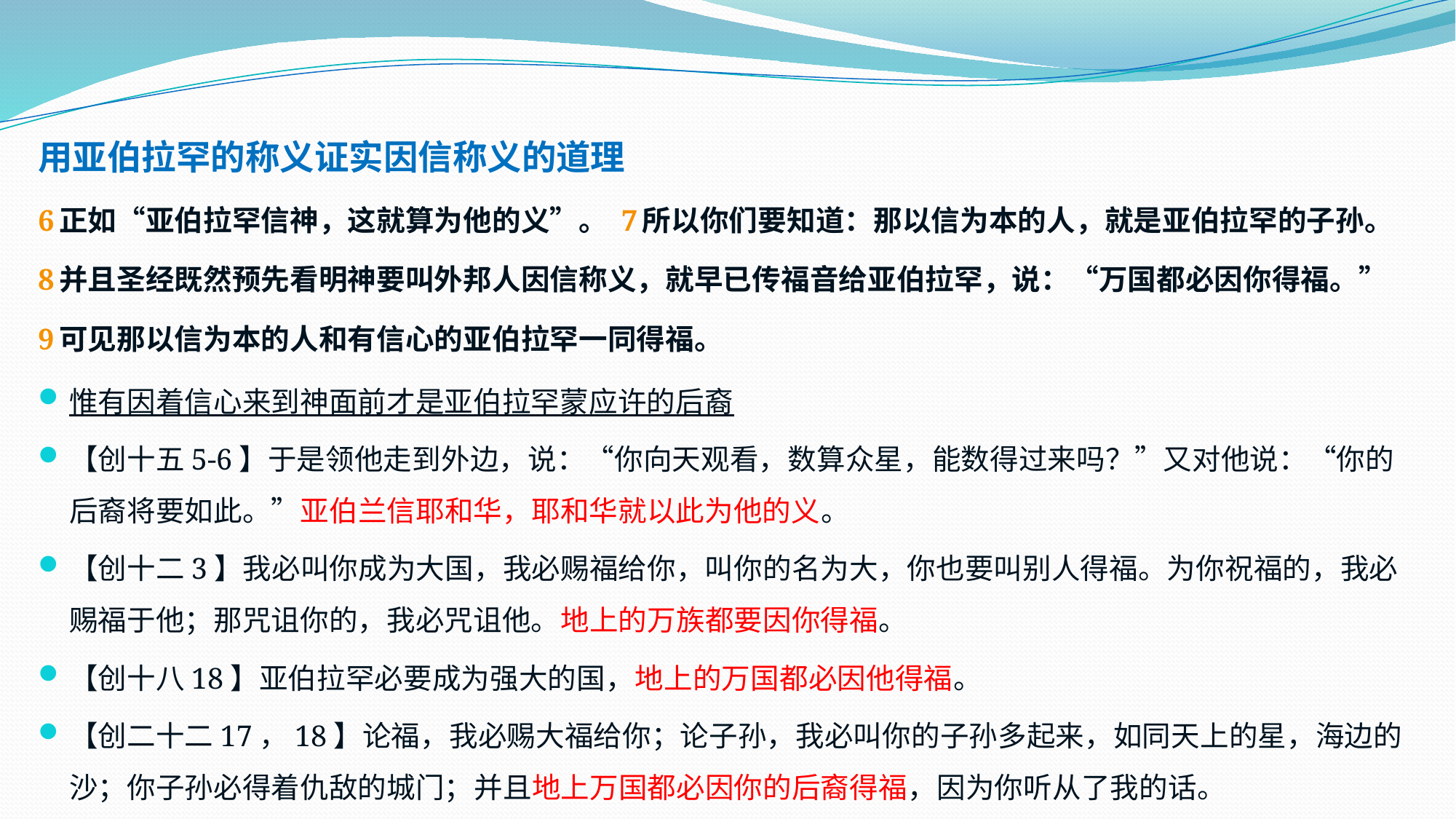

用亚伯拉罕的称义证实因信称义的道理
6 正如“亚伯拉罕信神，这就算为他的义”。 7 所以你们要知道：那以信为本的人，就是亚伯拉罕的子孙。 8 并且圣经既然预先看明神要叫外邦人因信称义，就早已传福音给亚伯拉罕，说：“万国都必因你得福。” 9 可见那以信为本的人和有信心的亚伯拉罕一同得福。
惟有因着信心来到神面前才是亚伯拉罕蒙应许的后裔
【创十五5-6】于是领他走到外边，说：“你向天观看，数算众星，能数得过来吗？”又对他说：“你的后裔将要如此。”亚伯兰信耶和华，耶和华就以此为他的义。
【创十二3】我必叫你成为大国，我必赐福给你，叫你的名为大，你也要叫别人得福。为你祝福的，我必赐福于他；那咒诅你的，我必咒诅他。地上的万族都要因你得福。
【创十八18】亚伯拉罕必要成为强大的国，地上的万国都必因他得福。
【创二十二17，18】论福，我必赐大福给你；论子孙，我必叫你的子孙多起来，如同天上的星，海边的沙；你子孙必得着仇敌的城门；并且地上万国都必因你的后裔得福，因为你听从了我的话。